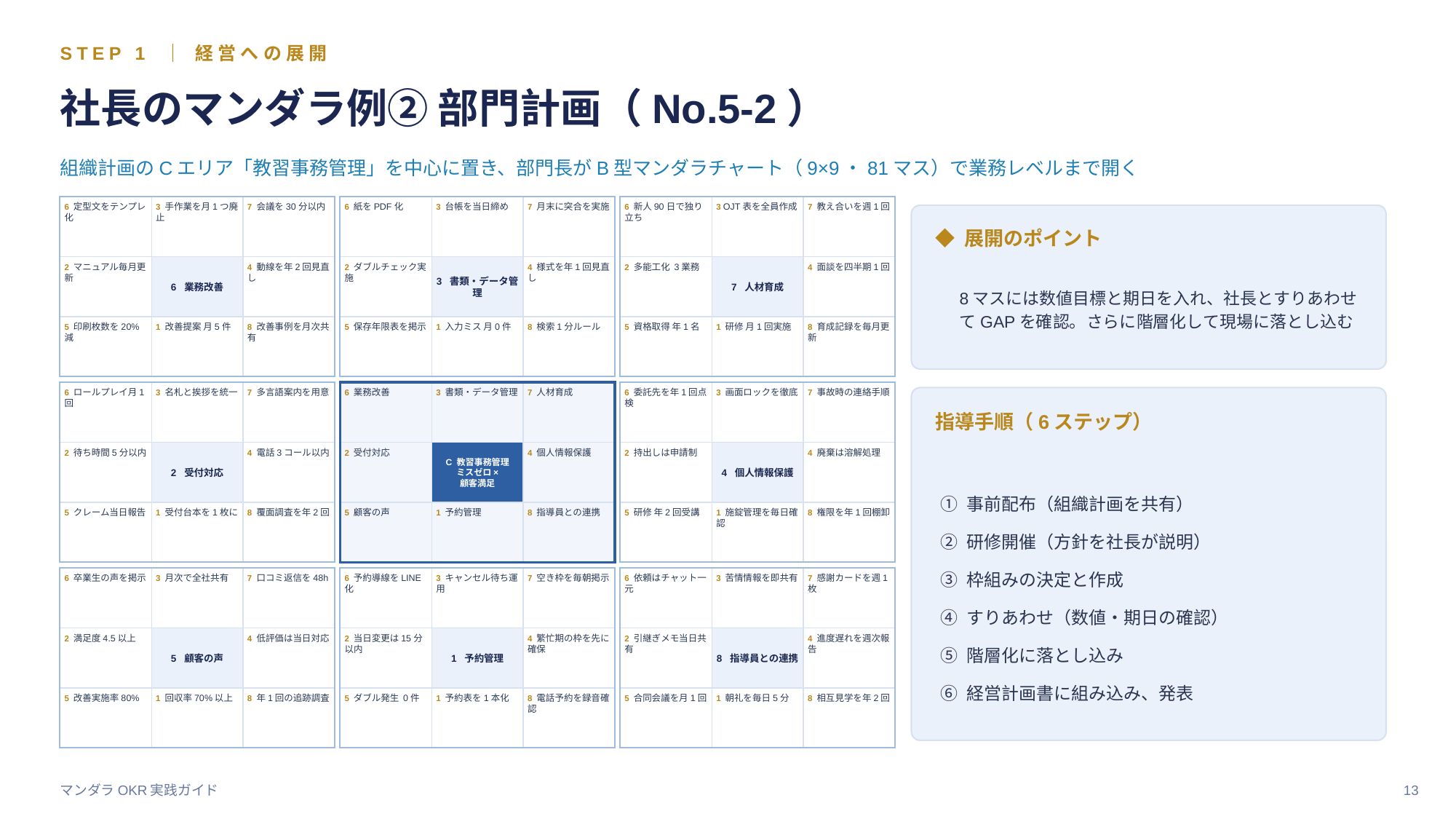

STEP 1 ｜ 経営への展開
社長のマンダラ例② 部門計画（No.5-2）
組織計画のCエリア「教習事務管理」を中心に置き、部門長がB型マンダラチャート（9×9・81マス）で業務レベルまで開く

6 定型文をテンプレ化
3 手作業を月1つ廃止
7 会議を30分以内
6 紙をPDF化
3 台帳を当日締め
7 月末に突合を実施
6 新人90日で独り立ち
3 OJT表を全員作成
7 教え合いを週1回

◆ 展開のポイント

6  業務改善
3  書類・データ管理
7  人材育成
8マスには数値目標と期日を入れ、社長とすりあわせてGAPを確認。さらに階層化して現場に落とし込む
2 マニュアル毎月更新
4 動線を年2回見直し
2 ダブルチェック実施
4 様式を年1回見直し
2 多能工化 3業務
4 面談を四半期1回

5 印刷枚数を20%減
1 改善提案 月5件
8 改善事例を月次共有
5 保存年限表を掲示
1 入力ミス 月0件
8 検索1分ルール
5 資格取得 年1名
1 研修 月1回実施
8 育成記録を毎月更新

6 ロールプレイ月1回
3 名札と挨拶を統一
7 多言語案内を用意
6 業務改善
3 書類・データ管理
7 人材育成
6 委託先を年1回点検
3 画面ロックを徹底
7 事故時の連絡手順

指導手順（6ステップ）

2  受付対応
C 教習事務管理
ミスゼロ×
顧客満足
4  個人情報保護
2 待ち時間5分以内
4 電話3コール以内
2 受付対応
4 個人情報保護
2 持出しは申請制
4 廃棄は溶解処理
① 事前配布（組織計画を共有）
② 研修開催（方針を社長が説明）
③ 枠組みの決定と作成
④ すりあわせ（数値・期日の確認）
⑤ 階層化に落とし込み
⑥ 経営計画書に組み込み、発表

5 クレーム当日報告
1 受付台本を1枚に
8 覆面調査を年2回
5 顧客の声
1 予約管理
8 指導員との連携
5 研修 年2回受講
1 施錠管理を毎日確認
8 権限を年1回棚卸

6 卒業生の声を掲示
3 月次で全社共有
7 口コミ返信を48h
6 予約導線をLINE化
3 キャンセル待ち運用
7 空き枠を毎朝掲示
6 依頼はチャット一元
3 苦情情報を即共有
7 感謝カードを週1枚

5  顧客の声
1  予約管理
8  指導員との連携
2 満足度4.5以上
4 低評価は当日対応
2 当日変更は15分以内
4 繁忙期の枠を先に確保
2 引継ぎメモ当日共有
4 進度遅れを週次報告

5 改善実施率80%
1 回収率70%以上
8 年1回の追跡調査
5 ダブル発生 0件
1 予約表を1本化
8 電話予約を録音確認
5 合同会議を月1回
1 朝礼を毎日5分
8 相互見学を年2回
マンダラOKR実践ガイド
13